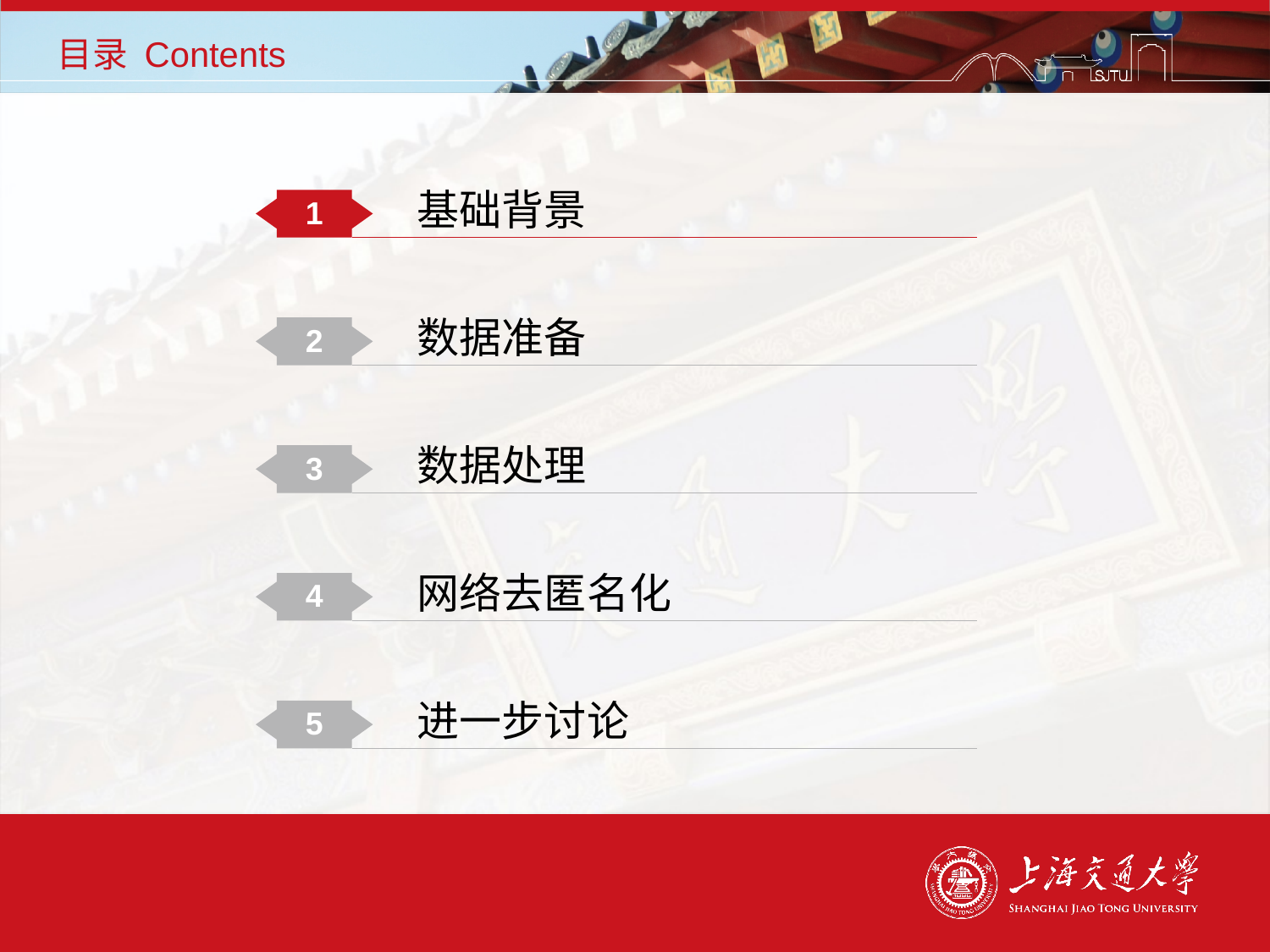

# 目录 Contents
基础背景
1

数据准备
2

数据处理
3

网络去匿名化
4

进一步讨论
5